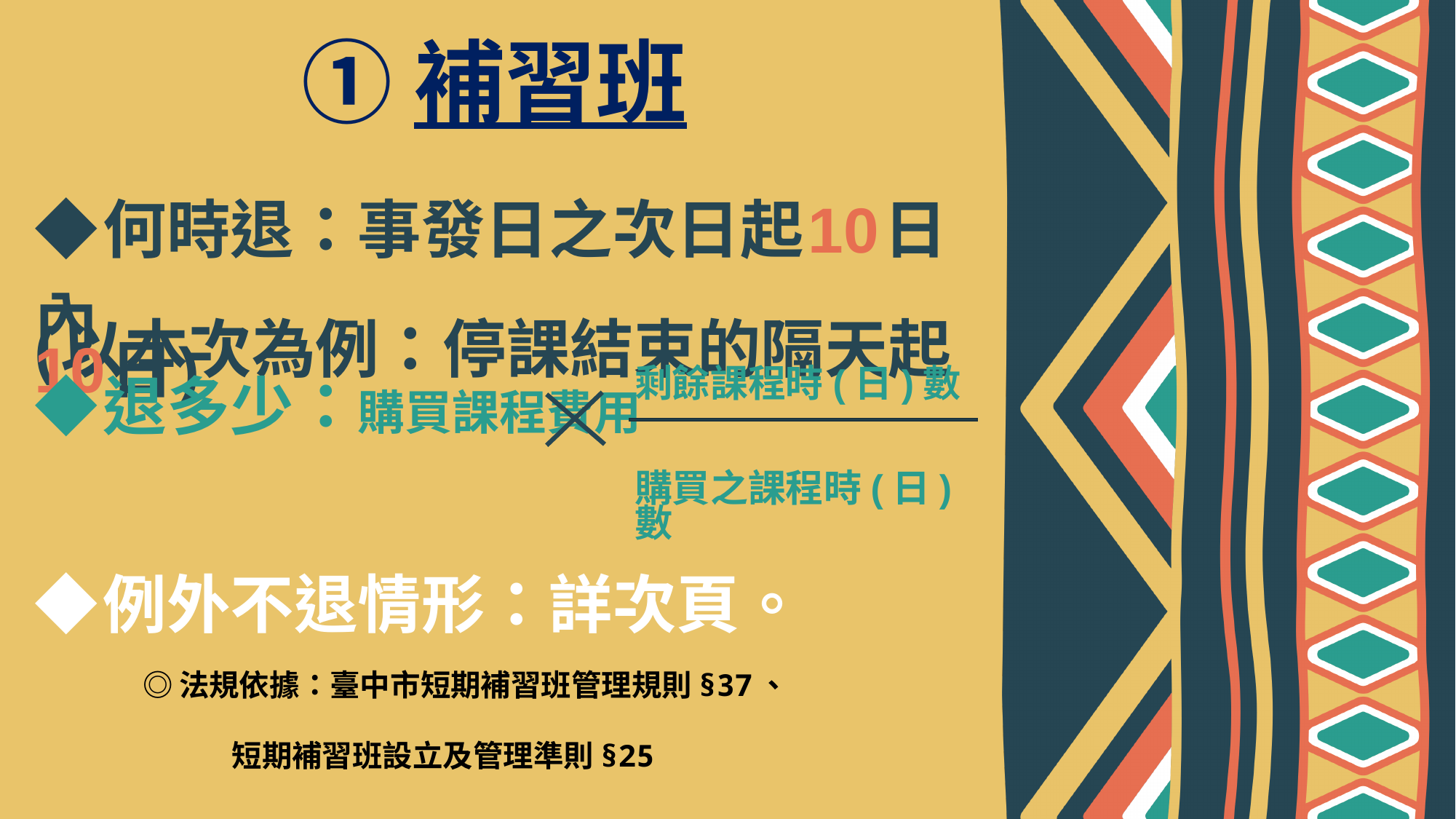

# ①補習班
◆何時退：事發日之次日起10日內
(以本次為例：停課結束的隔天起 10日)
◆退多少：購買課程費用

◆例外不退情形：詳次頁。

剩餘課程時(日)數
購買之課程時(日)數

◎法規依據：臺中市短期補習班管理規則§37、
            短期補習班設立及管理準則§25